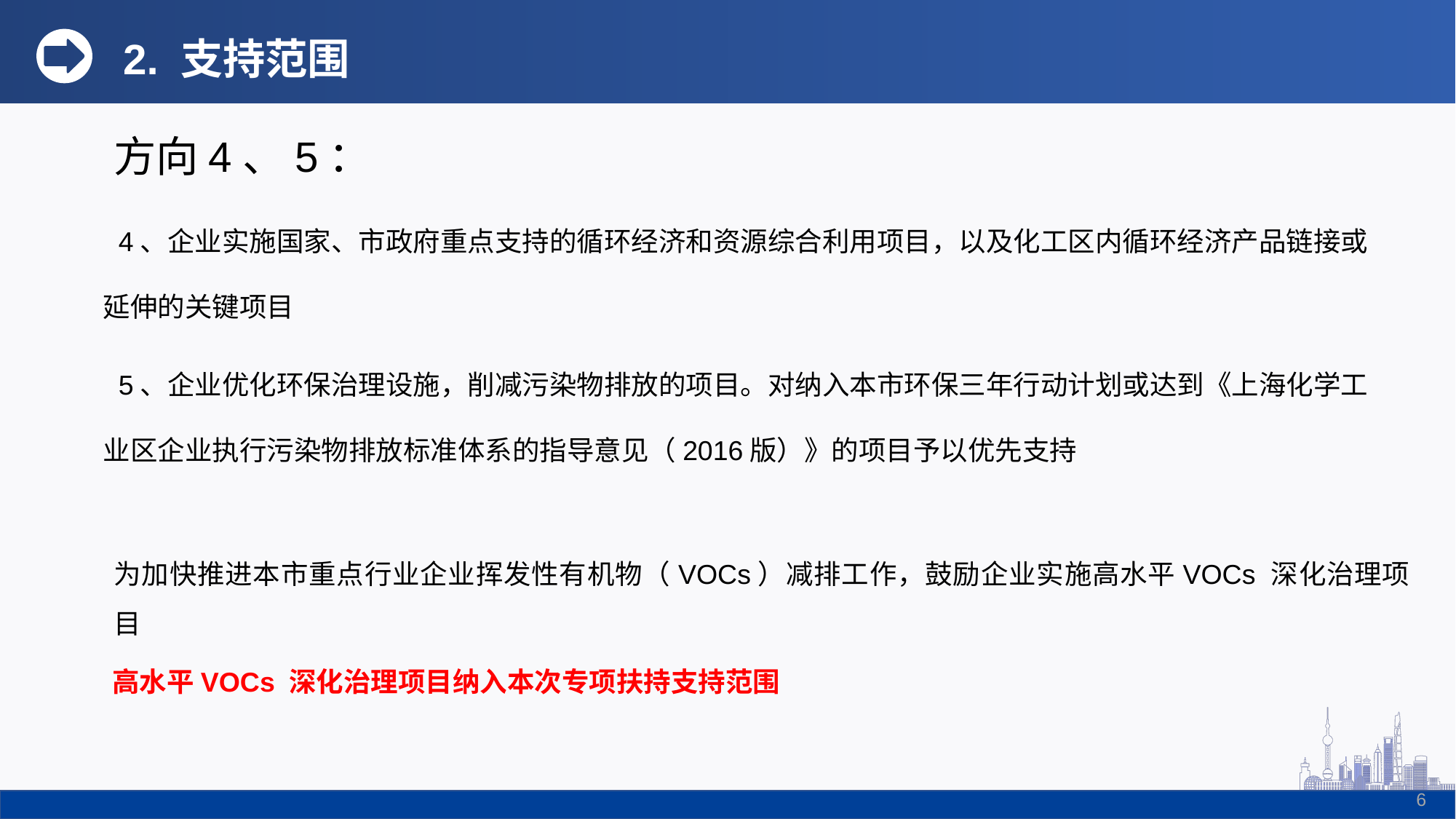

2. 支持范围
方向4、5：
  4、企业实施国家、市政府重点支持的循环经济和资源综合利用项目，以及化工区内循环经济产品链接或延伸的关键项目
  5、企业优化环保治理设施，削减污染物排放的项目。对纳入本市环保三年行动计划或达到《上海化学工业区企业执行污染物排放标准体系的指导意见（2016版）》的项目予以优先支持
为加快推进本市重点行业企业挥发性有机物（VOCs）减排工作，鼓励企业实施高水平VOCs 深化治理项目
高水平VOCs 深化治理项目纳入本次专项扶持支持范围